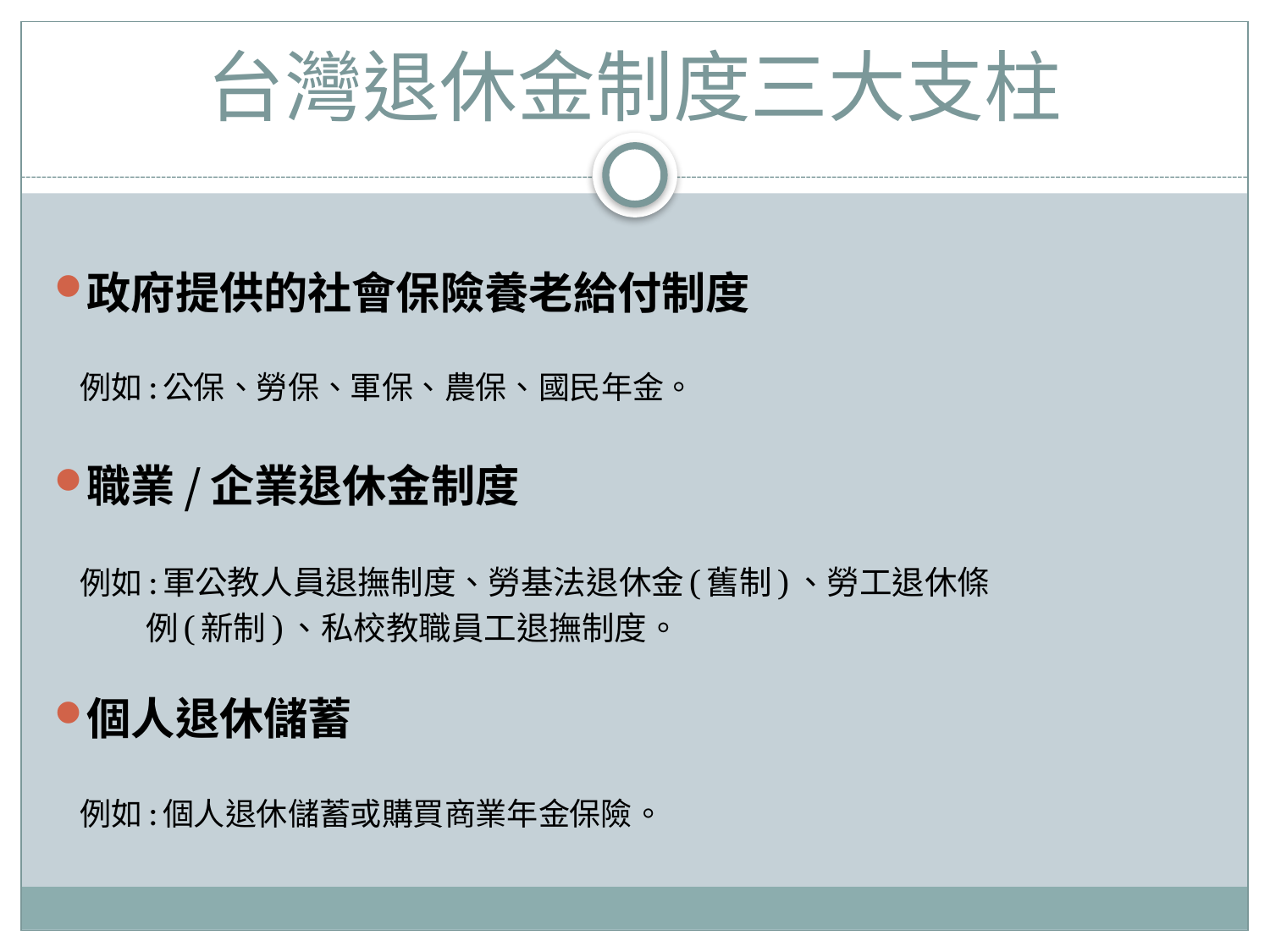

# 台灣退休金制度三大支柱

政府提供的社會保險養老給付制度

   例如:公保、勞保、軍保、農保、國民年金。

職業/企業退休金制度

   例如:軍公教人員退撫制度、勞基法退休金(舊制)、勞工退休條
            例(新制)、私校教職員工退撫制度。

個人退休儲蓄

   例如:個人退休儲蓄或購買商業年金保險。